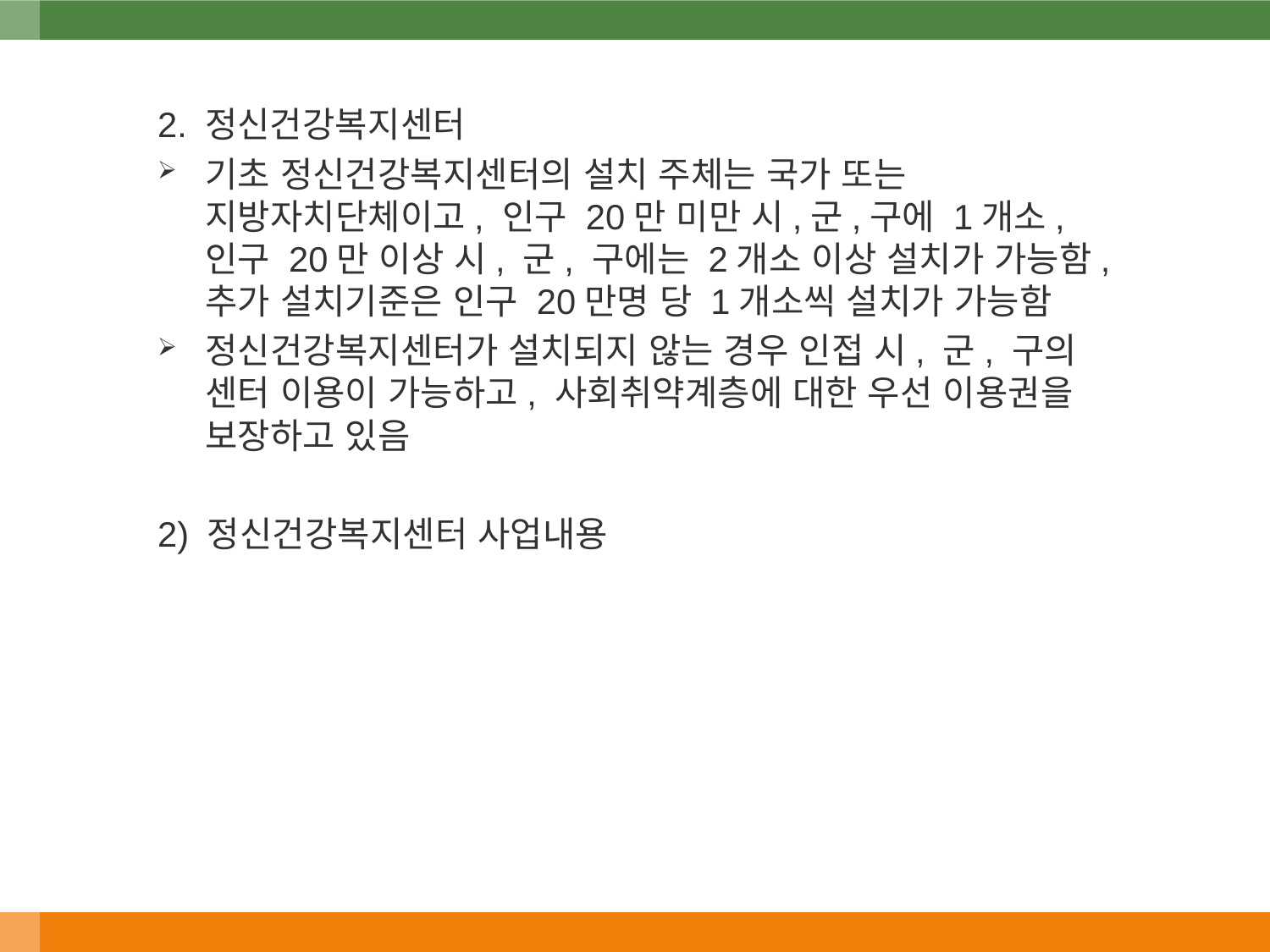

2. 정신건강복지센터
기초 정신건강복지센터의 설치 주체는 국가 또는 지방자치단체이고, 인구 20만 미만 시,군,구에 1개소, 인구 20만 이상 시, 군, 구에는 2개소 이상 설치가 가능함, 추가 설치기준은 인구 20만명 당 1개소씩 설치가 가능함
정신건강복지센터가 설치되지 않는 경우 인접 시, 군, 구의 센터 이용이 가능하고, 사회취약계층에 대한 우선 이용권을 보장하고 있음

2) 정신건강복지센터 사업내용